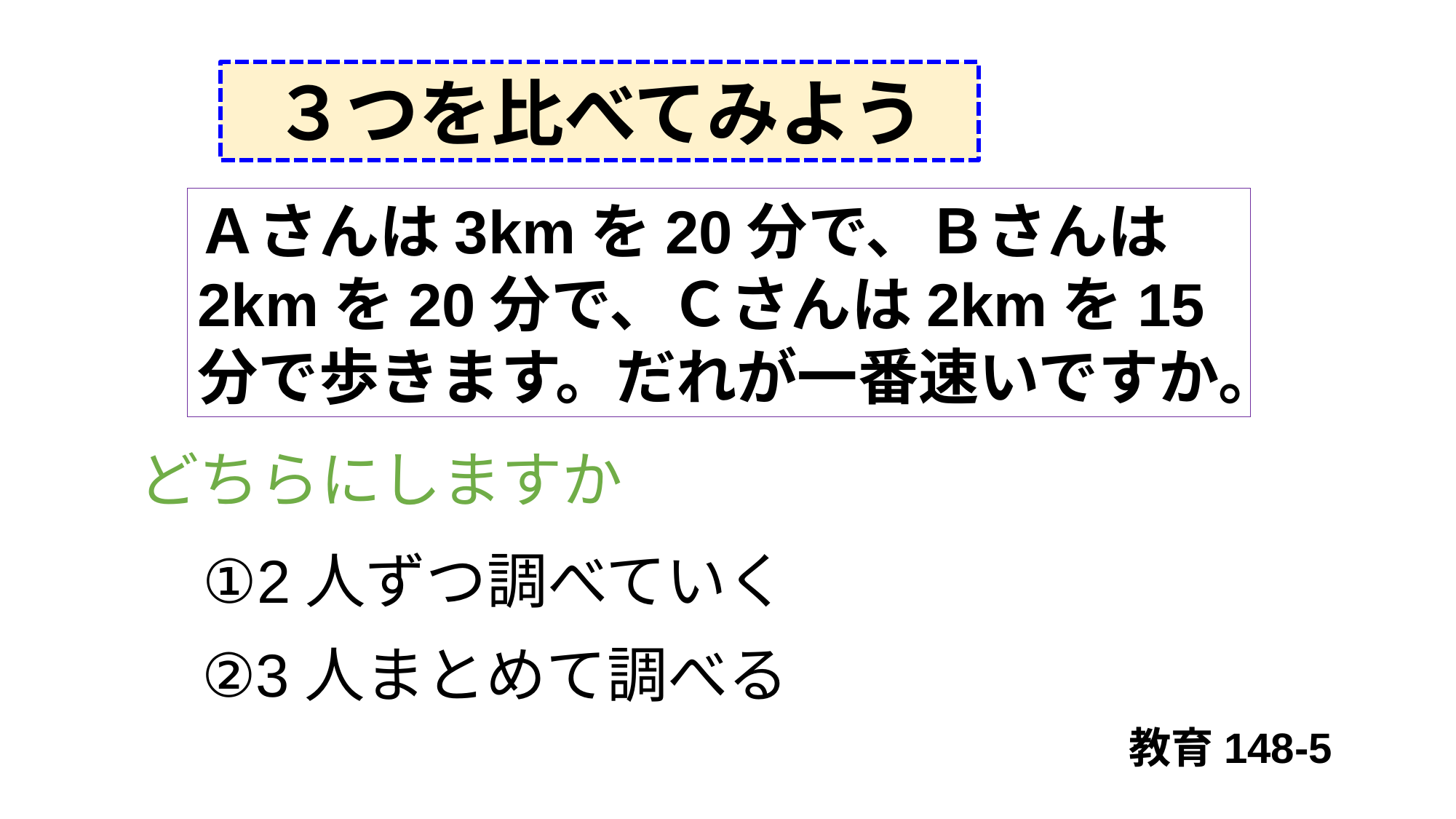

３つを比べてみよう
Ａさんは3kmを20分で、Ｂさんは2kmを20分で、Ｃさんは2kmを15分で歩きます。だれが一番速いですか。
どちらにしますか
①2人ずつ調べていく
②3人まとめて調べる
教育148-5